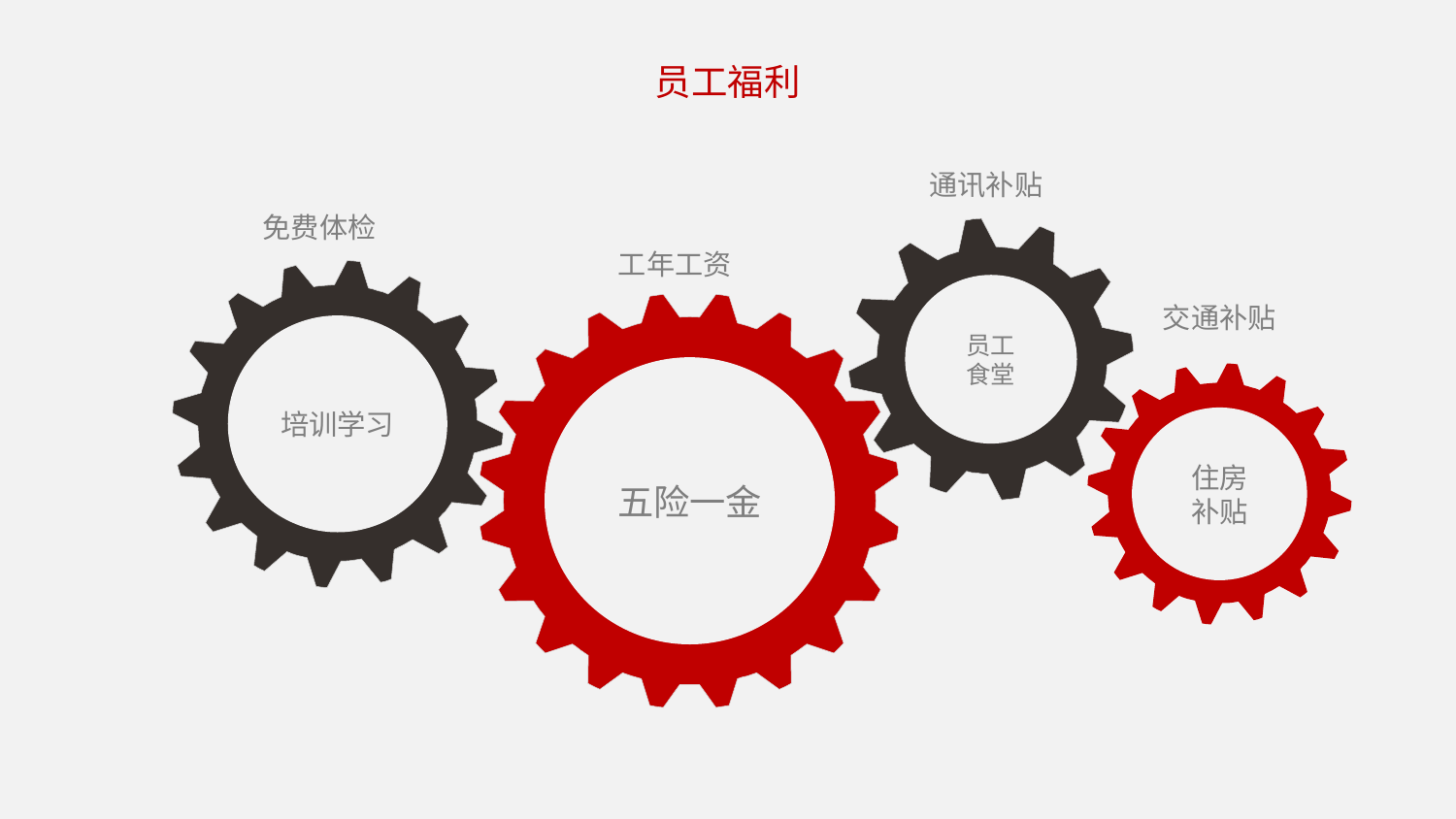

员工福利
通讯补贴
免费体检

员工
食堂
工年工资

培训学习
交通补贴

五险一金

住房
补贴